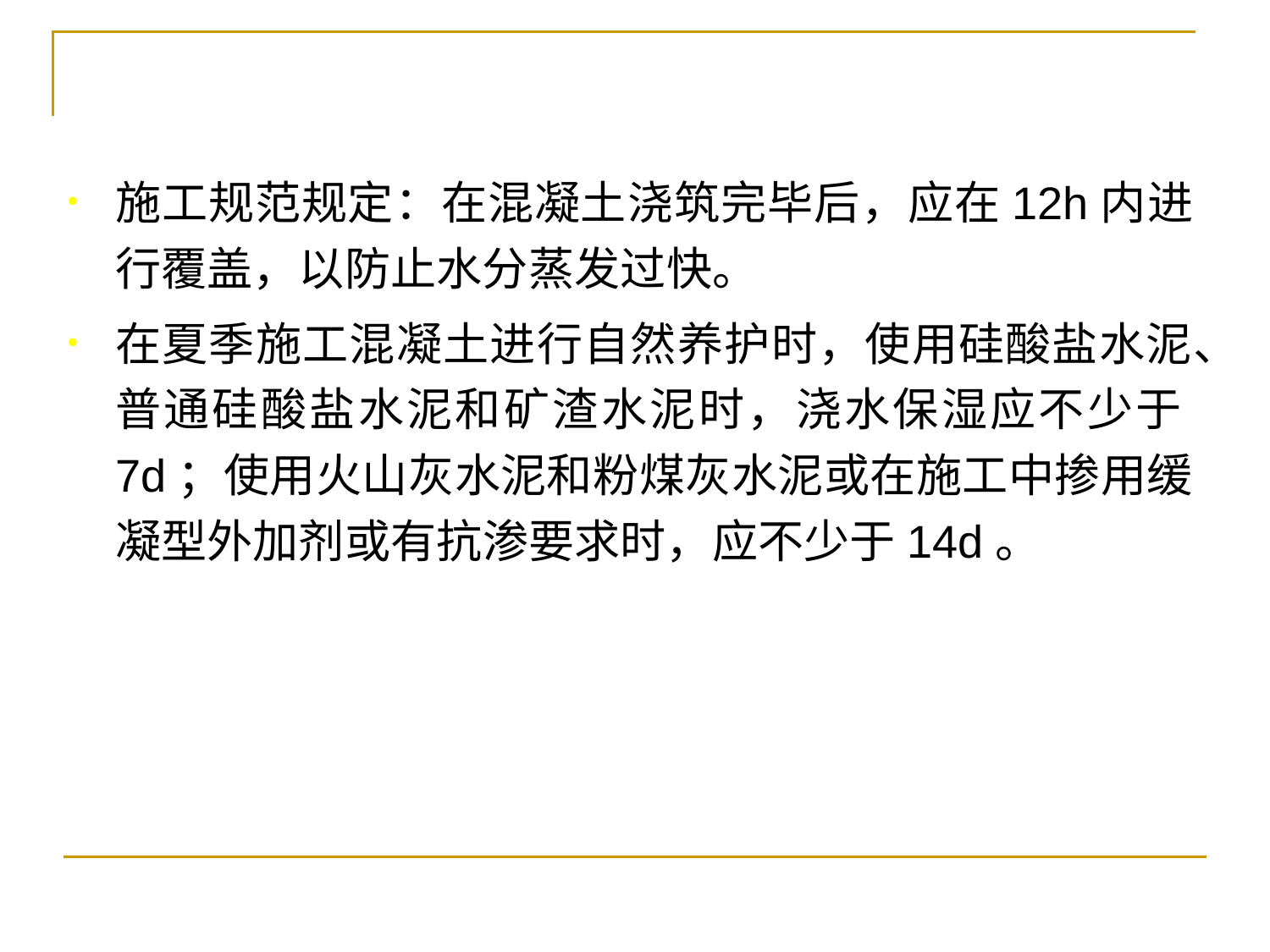

# 施工规范规定：在混凝土浇筑完毕后，应在12h内进行覆盖，以防止水分蒸发过快。
在夏季施工混凝土进行自然养护时，使用硅酸盐水泥、普通硅酸盐水泥和矿渣水泥时，浇水保湿应不少于7d；使用火山灰水泥和粉煤灰水泥或在施工中掺用缓凝型外加剂或有抗渗要求时，应不少于14d。